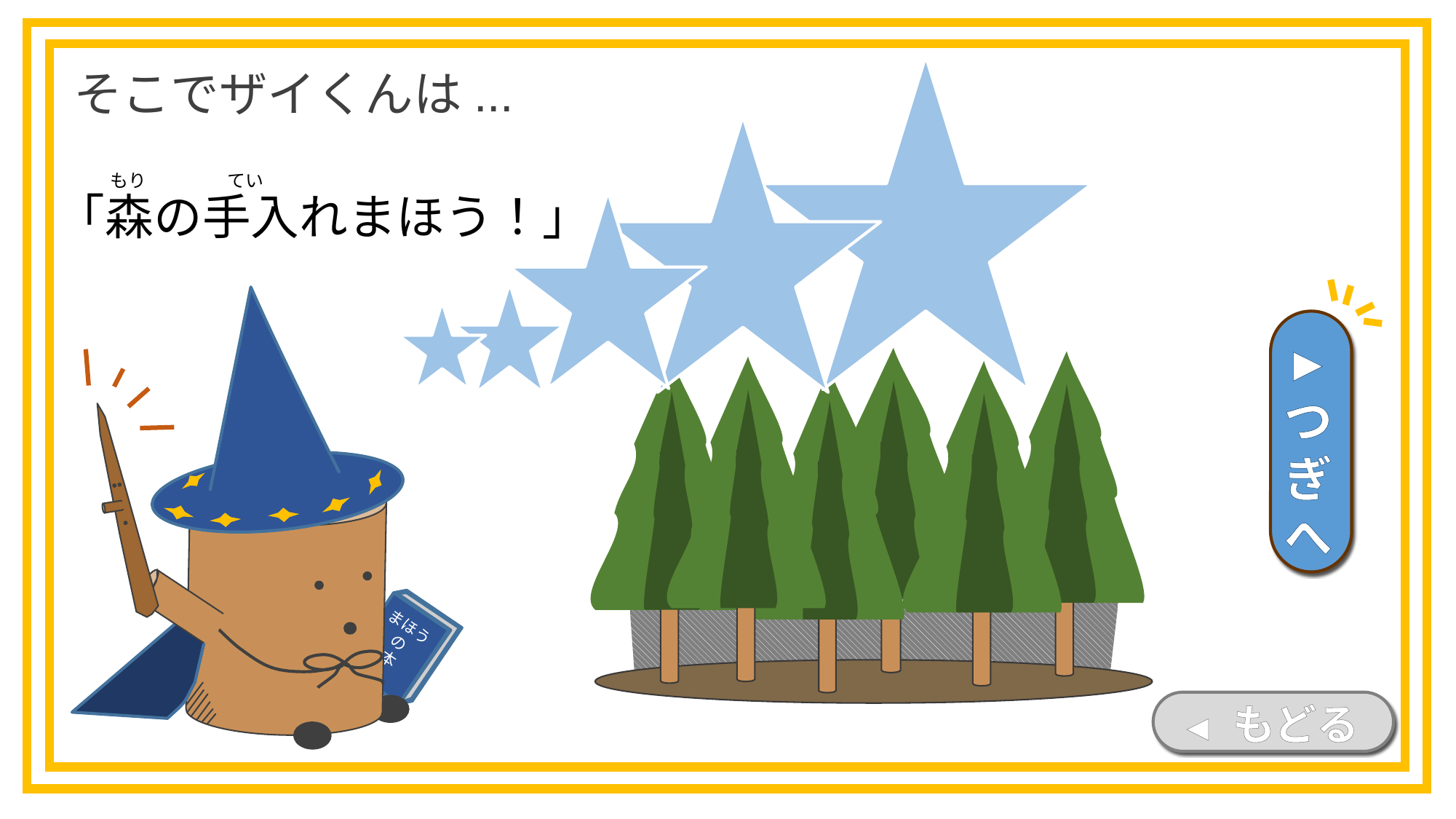

そこでザイくんは...

もり
てい
「森の手入れまほう！」

まほう
の
本

►つぎへ

◄ もどる